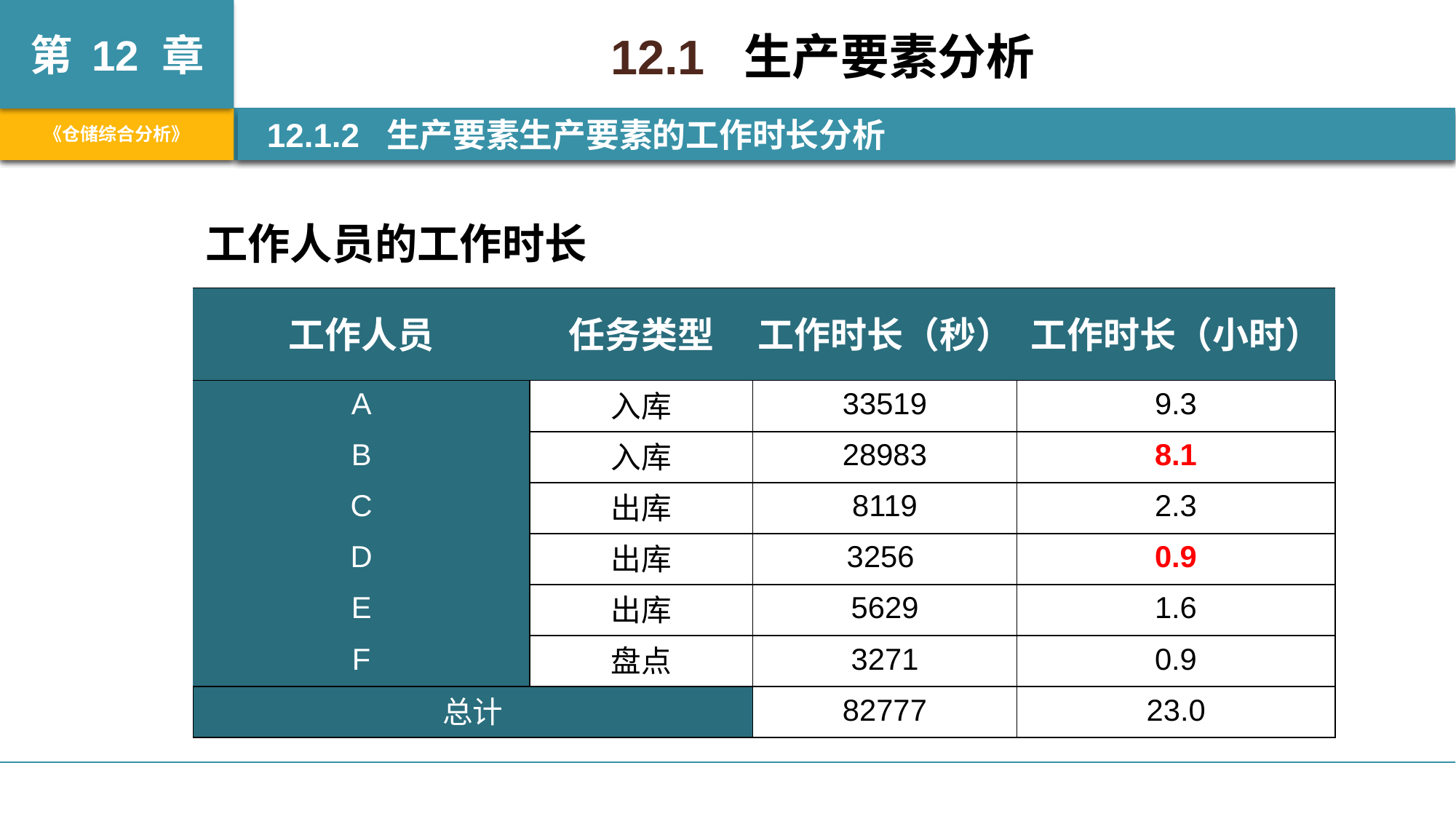

12.1  生产要素分析
  12.1.2  生产要素生产要素的工作时长分析
工作人员的工作时长
| 工作人员 | 任务类型 | 工作时长（秒） | 工作时长（小时） |
| --- | --- | --- | --- |
| A | 入库 | 33519 | 9.3 |
| B | 入库 | 28983 | 8.1 |
| C | 出库 | 8119 | 2.3 |
| D | 出库 | 3256 | 0.9 |
| E | 出库 | 5629 | 1.6 |
| F | 盘点 | 3271 | 0.9 |
| 总计 |  | 82777 | 23.0 |